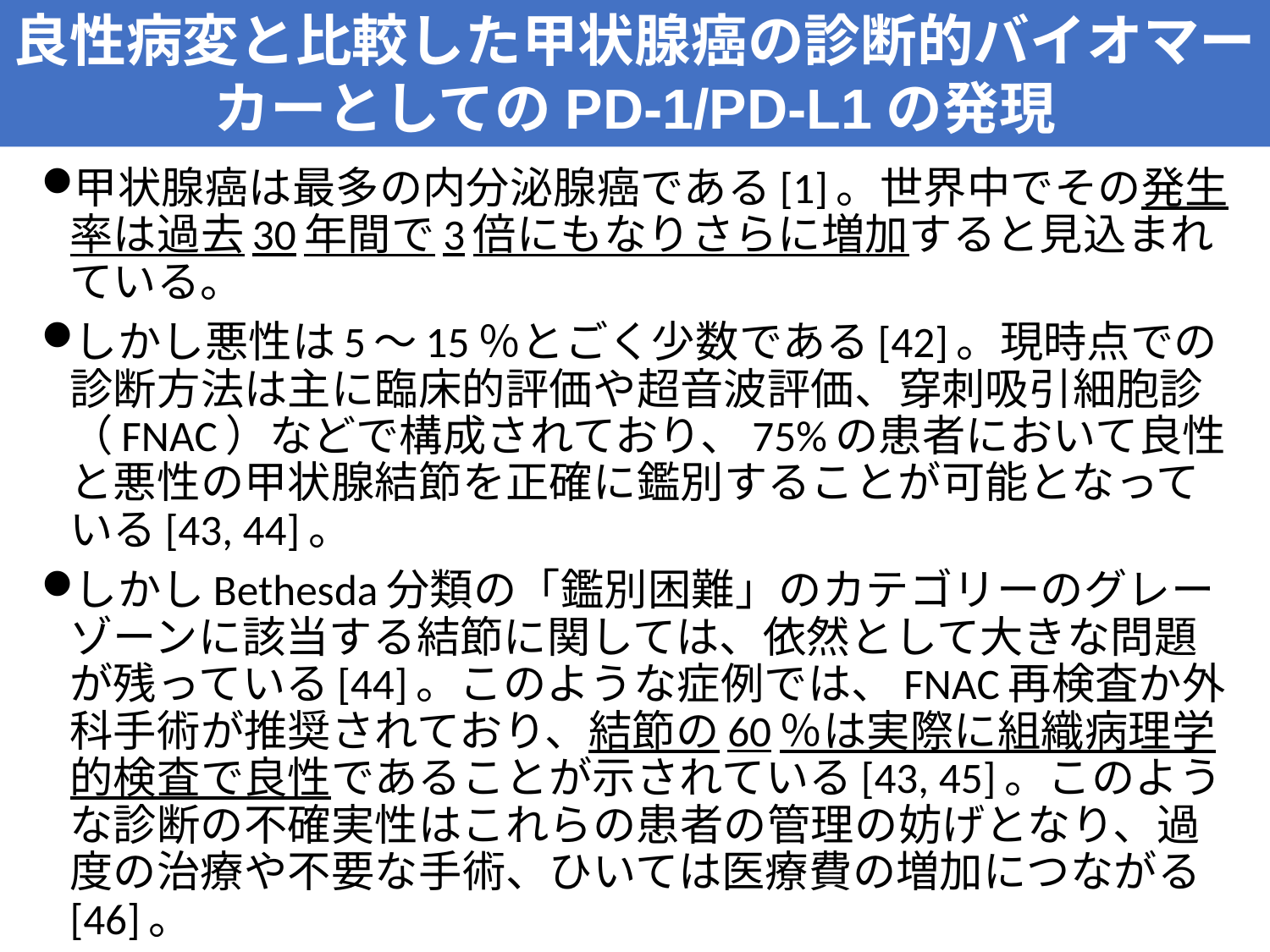

良性病変と比較した甲状腺癌の診断的バイオマーカーとしてのPD-1/PD-L1の発現
甲状腺癌は最多の内分泌腺癌である[1]。世界中でその発生率は過去30年間で3倍にもなりさらに増加すると見込まれている。
しかし悪性は5～15％とごく少数である[42]。現時点での診断方法は主に臨床的評価や超音波評価、穿刺吸引細胞診（FNAC）などで構成されており、75%の患者において良性と悪性の甲状腺結節を正確に鑑別することが可能となっている[43, 44]。
しかしBethesda分類の「鑑別困難」のカテゴリーのグレーゾーンに該当する結節に関しては、依然として大きな問題が残っている[44]。このような症例では、FNAC再検査か外科手術が推奨されており、結節の60％は実際に組織病理学的検査で良性であることが示されている[43, 45]。このような診断の不確実性はこれらの患者の管理の妨げとなり、過度の治療や不要な手術、ひいては医療費の増加につながる[46]。